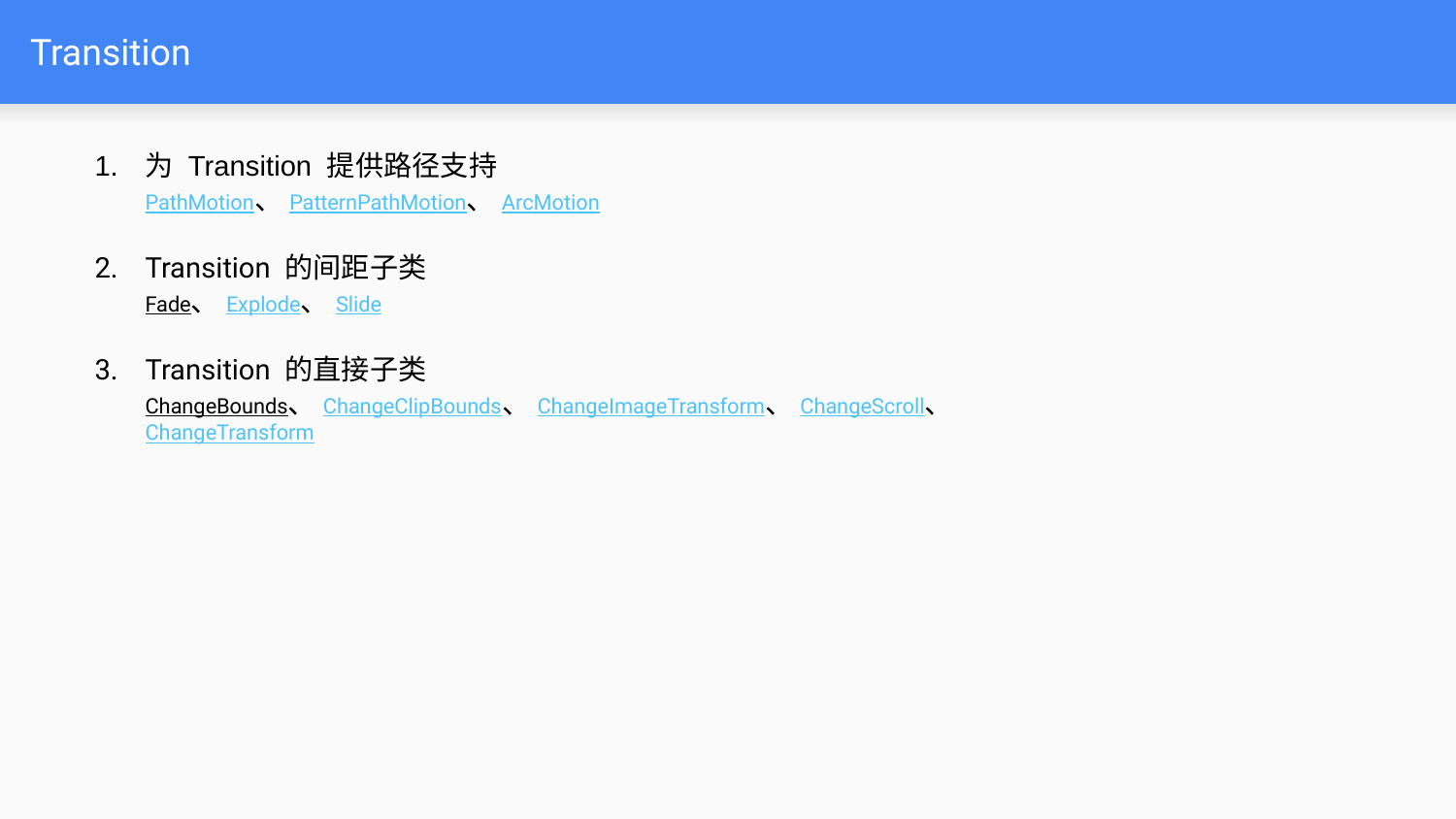

# Transition
为 Transition 提供路径支持
PathMotion、PatternPathMotion、ArcMotion

Transition 的间距子类
Fade、Explode、Slide

Transition 的直接子类
ChangeBounds、ChangeClipBounds、ChangeImageTransform、ChangeScroll、ChangeTransform